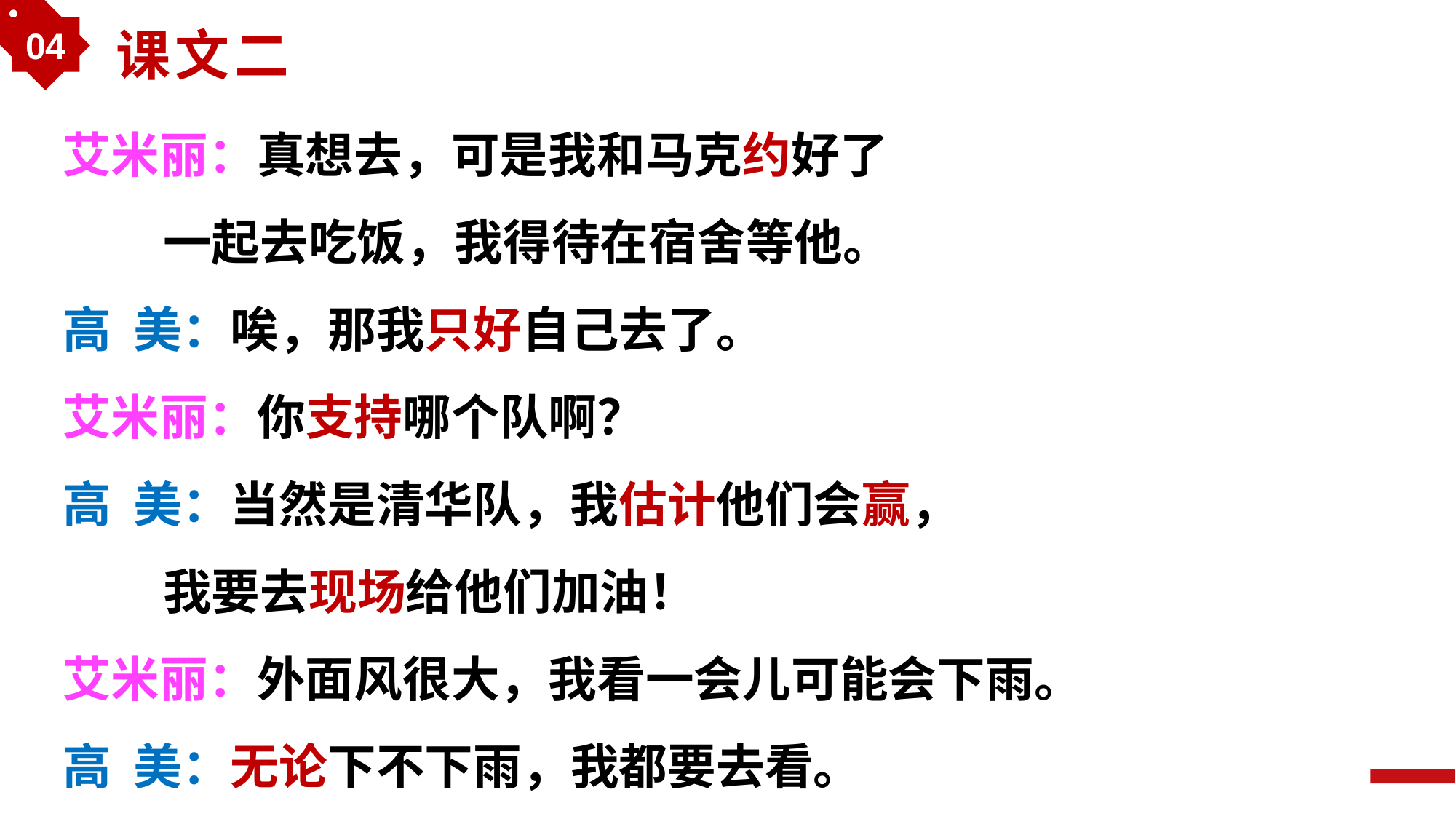

04
课文二
艾米丽：真想去，可是我和马克约好了
        一起去吃饭，我得待在宿舍等他。
高  美：唉，那我只好自己去了。
艾米丽：你支持哪个队啊？
高  美：当然是清华队，我估计他们会赢，
        我要去现场给他们加油！
艾米丽：外面风很大，我看一会儿可能会下雨。
高  美：无论下不下雨，我都要去看。